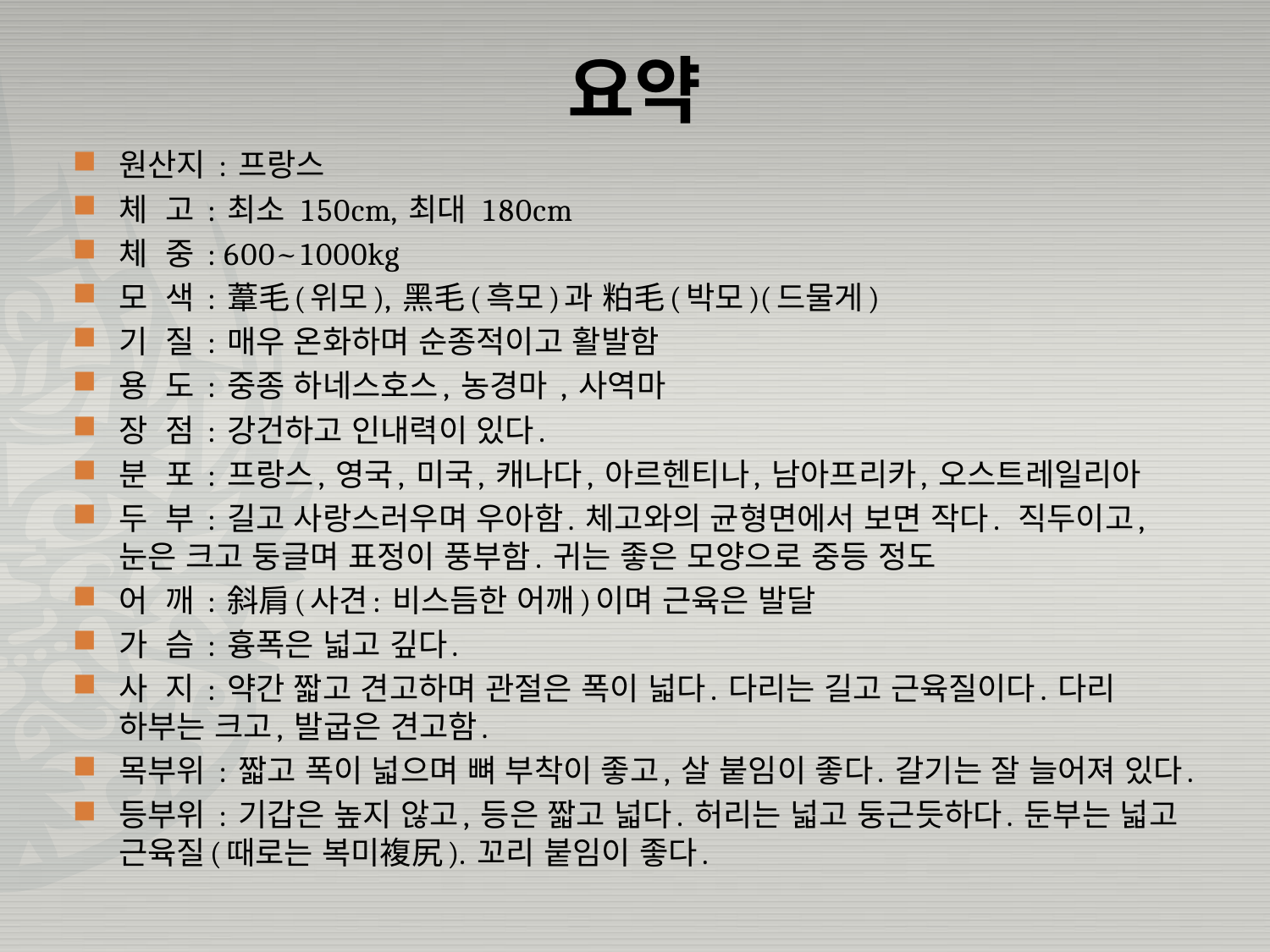

# 요약
원산지 : 프랑스
체  고 : 최소 150cm, 최대 180cm
체  중 : 600~1000kg
모  색 : 葦毛(위모), 黑毛(흑모)과 粕毛(박모)(드물게)
기  질 : 매우 온화하며 순종적이고 활발함
용  도 : 중종 하네스호스, 농경마 , 사역마
장  점 : 강건하고 인내력이 있다.
분  포 : 프랑스, 영국, 미국, 캐나다, 아르헨티나, 남아프리카, 오스트레일리아
두  부 : 길고 사랑스러우며 우아함. 체고와의 균형면에서 보면 작다.  직두이고, 눈은 크고 둥글며 표정이 풍부함. 귀는 좋은 모양으로 중등 정도
어  깨 : 斜肩(사견: 비스듬한 어깨)이며 근육은 발달
가  슴 : 흉폭은 넓고 깊다.
사  지 : 약간 짧고 견고하며 관절은 폭이 넓다. 다리는 길고 근육질이다. 다리 하부는 크고, 발굽은 견고함.
목부위 : 짧고 폭이 넓으며 뼈 부착이 좋고, 살 붙임이 좋다. 갈기는 잘 늘어져 있다.
등부위 : 기갑은 높지 않고, 등은 짧고 넓다. 허리는 넓고 둥근듯하다. 둔부는 넓고 근육질(때로는 복미複尻). 꼬리 붙임이 좋다.